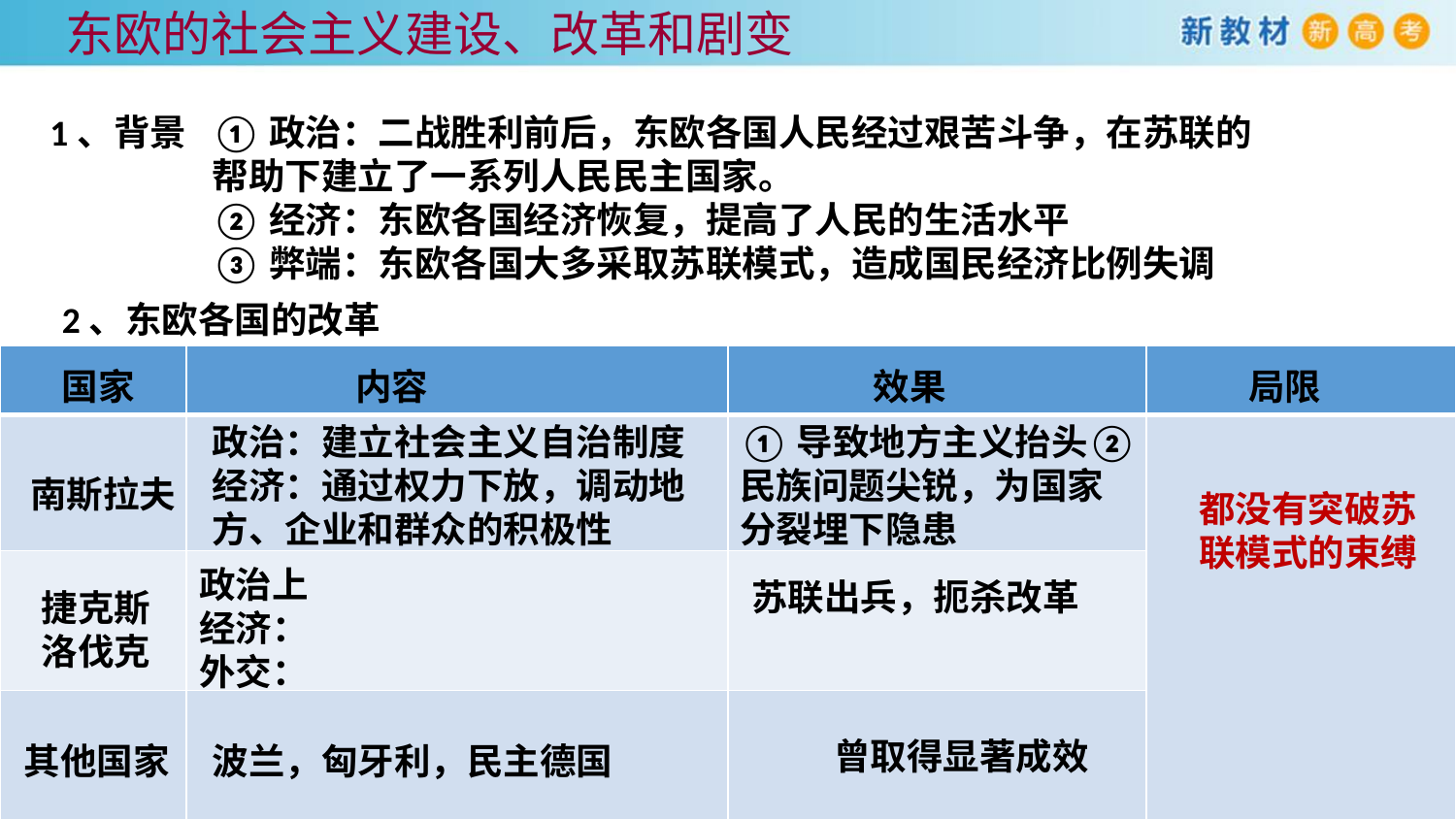

# 东欧的社会主义建设、改革和剧变
①政治：二战胜利前后，东欧各国人民经过艰苦斗争，在苏联的帮助下建立了一系列人民民主国家。
②经济：东欧各国经济恢复，提高了人民的生活水平
③弊端：东欧各国大多采取苏联模式，造成国民经济比例失调
1、背景
2、东欧各国的改革
|  |  |  |  |
| --- | --- | --- | --- |
|  |  |  |  |
|  |  |  |  |
|  |  |  |  |
国家
内容
效果
局限
政治：建立社会主义自治制度
经济：通过权力下放，调动地方、企业和群众的积极性
①导致地方主义抬头②民族问题尖锐，为国家分裂埋下隐患
南斯拉夫
都没有突破苏联模式的束缚
政治上
经济：
外交：
苏联出兵，扼杀改革
捷克斯洛伐克
曾取得显著成效
其他国家
波兰，匈牙利，民主德国